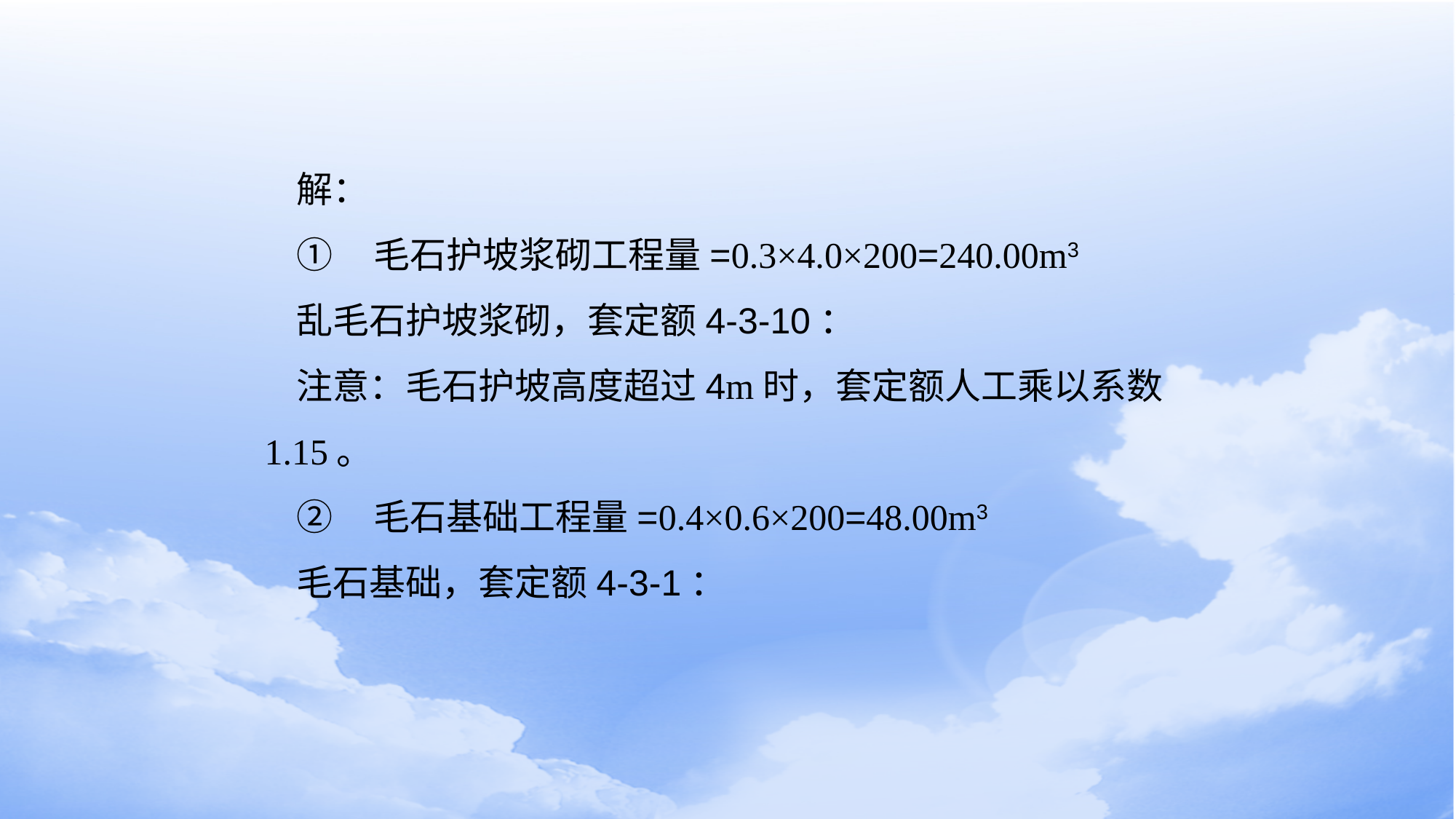

解：
①	毛石护坡浆砌工程量=0.3×4.0×200=240.00m3
乱毛石护坡浆砌，套定额4-3-10：
注意：毛石护坡高度超过4m时，套定额人工乘以系数1.15。
②	毛石基础工程量=0.4×0.6×200=48.00m3
毛石基础，套定额4-3-1：